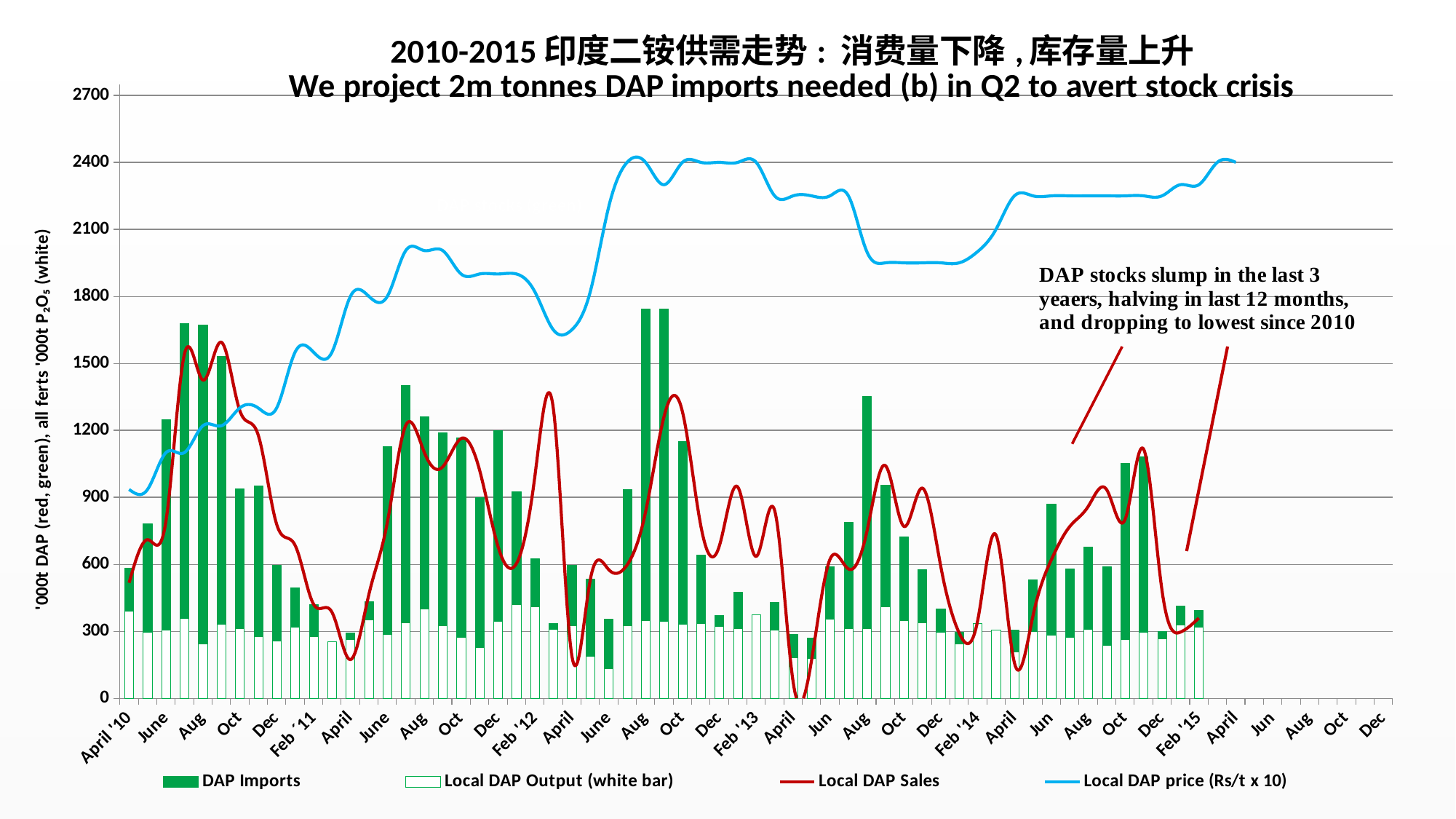

### Chart: 2010-2015印度二铵供需走势: 消费量下降,库存量上升
We project 2m tonnes DAP imports needed (b) in Q2 to avert stock crisis

| Category | Local DAP Output (white bar) | DAP Imports | Local DAP Sales | Local DAP price (Rs/t x 10) |
|---|---|---|---|---|
| April '10 | 392.0 | 191.19 | 516.88 | 935.0 |
| May | 297.0 | 484.27 | 710.0 | 935.0 |
| June | 305.89999999999986 | 942.21 | 794.0 | 1100.0 |
| July | 358.3 | 1320.0 | 1541.0 | 1100.0 |
| Aug | 243.8 | 1428.08 | 1425.0 | 1220.0 |
| Sept | 331.0 | 1200.0 | 1594.59 | 1220.0 |
| Oct | 314.0 | 623.0 | 1288.6399999999999 | 1300.0 |
| Nov | 277.0 | 675.0 | 1179.0 | 1300.0 |
| Dec | 256.0 | 340.0 | 779.0 | 1300.0 |
| Jan '11 | 320.0 | 175.0 | 685.0 | 1550.0 |
| Feb ´11 | 275.0 | 146.0 | 421.0 | 1550.0 |
| Mar | 255.0 | 0.0 | 385.0 | 1550.0 |
| April | 263.0 | 30.0 | 173.0 | 1800.0 |
| May | 353.0 | 80.0 | 465.0 | 1800.0 |
| June | 288.0 | 841.0 | 787.0 | 1800.0 |
| July | 337.0 | 1065.0 | 1222.0 | 2005.0 |
| Aug | 400.0 | 862.0 | 1102.0 | 2005.0 |
| Sept | 326.0 | 865.0 | 1036.0 | 2005.0 |
| Oct | 273.0 | 895.0 | 1163.0 | 1900.0 |
| Nov | 228.0 | 670.0 | 1022.0 | 1900.0 |
| Dec | 345.0 | 854.0 | 680.0 | 1900.0 |
| Jan '12 | 420.0 | 506.0 | 603.0 | 1900.0 |
| Feb '12 | 411.0 | 213.0 | 994.0 | 1820.0 |
| Mar  | 310.0 | 26.0 | 1298.0 | 1650.0 |
| April | 327.0 | 268.0 | 192.0 | 1650.0 |
| May | 188.0 | 345.0 | 529.0 | 1820.0 |
| June | 133.0 | 221.0 | 576.0 | 2200.0 |
| July | 324.0 | 612.0 | 597.0 | 2400.0 |
| Aug | 347.0 | 1398.0 | 834.0 | 2400.0 |
| Sept | 346.0 | 1399.0 | 1261.0 | 2300.0 |
| Oct | 331.0 | 820.0 | 1283.0 | 2400.0 |
| Nov | 334.0 | 308.0 | 770.0 | 2400.0 |
| Dec | 322.0 | 49.0 | 682.0 | 2400.0 |
| Jan  | 314.0 | 161.0 | 946.0 | 2400.0 |
| Feb '13 | 373.0 | 0.0 | 635.0 | 2400.0 |
| Mar  | 307.0 | 123.0 | 841.0 | 2250.0 |
| April | 181.0 | 105.0 | 74.0 | 2250.0 |
| May | 179.0 | 90.0 | 169.0 | 2250.0 |
| Jun | 354.0 | 237.0 | 622.0 | 2250.0 |
| July | 314.0 | 473.0 | 579.0 | 2250.0 |
| Aug | 311.0 | 1042.0 | 746.0 | 2000.0 |
| Sept | 409.0 | 547.0 | 1042.0 | 1950.0 |
| Oct | 347.0 | 377.0 | 770.0 | 1950.0 |
| Nov | 338.0 | 237.0 | 941.0 | 1950.0 |
| Dec | 295.0 | 105.0 | 593.0 | 1950.0 |
| Jan  | 245.0 | 50.0 | 293.0 | 1950.0 |
| Feb '14 | 336.0 | 0.0 | 345.0 | 2000.0 |
| Mar  | 306.0 | 0.0 | 731.0 | 2100.0 |
| April | 209.0 | 98.0 | 158.0 | 2250.0 |
| May | 300.0 | 232.0 | 367.0 | 2250.0 |
| Jun | 283.0 | 587.0 | 620.0 | 2250.0 |
| July  | 273.0 | 306.0 | 769.0 | 2250.0 |
| Aug | 308.0 | 369.0 | 859.0 | 2250.0 |
| Sept | 238.0 | 351.0 | 934.0 | 2250.0 |
| Oct | 263.0 | 789.0 | 801.0 | 2250.0 |
| Nov | 295.0 | 788.0 | 1116.0 | 2250.0 |
| Dec | 266.0 | 33.0 | 483.0 | 2250.0 |
| Jan  | 328.0 | 84.0 | 296.0 | 2300.0 |
| Feb '15 | 320.0 | 73.0 | 359.0 | 2300.0 |
| Mar  | None | None | None | 2400.0 |
| April | None | None | None | 2400.0 |
| May | None | None | None | None |
| Jun | None | None | None | None |
| July  | None | None | None | None |
| Aug | None | None | None | None |
| Sept | None | None | None | None |
| Oct | None | None | None | None |
| Nov | None | None | None | None |
| Dec | None | None | None | None |